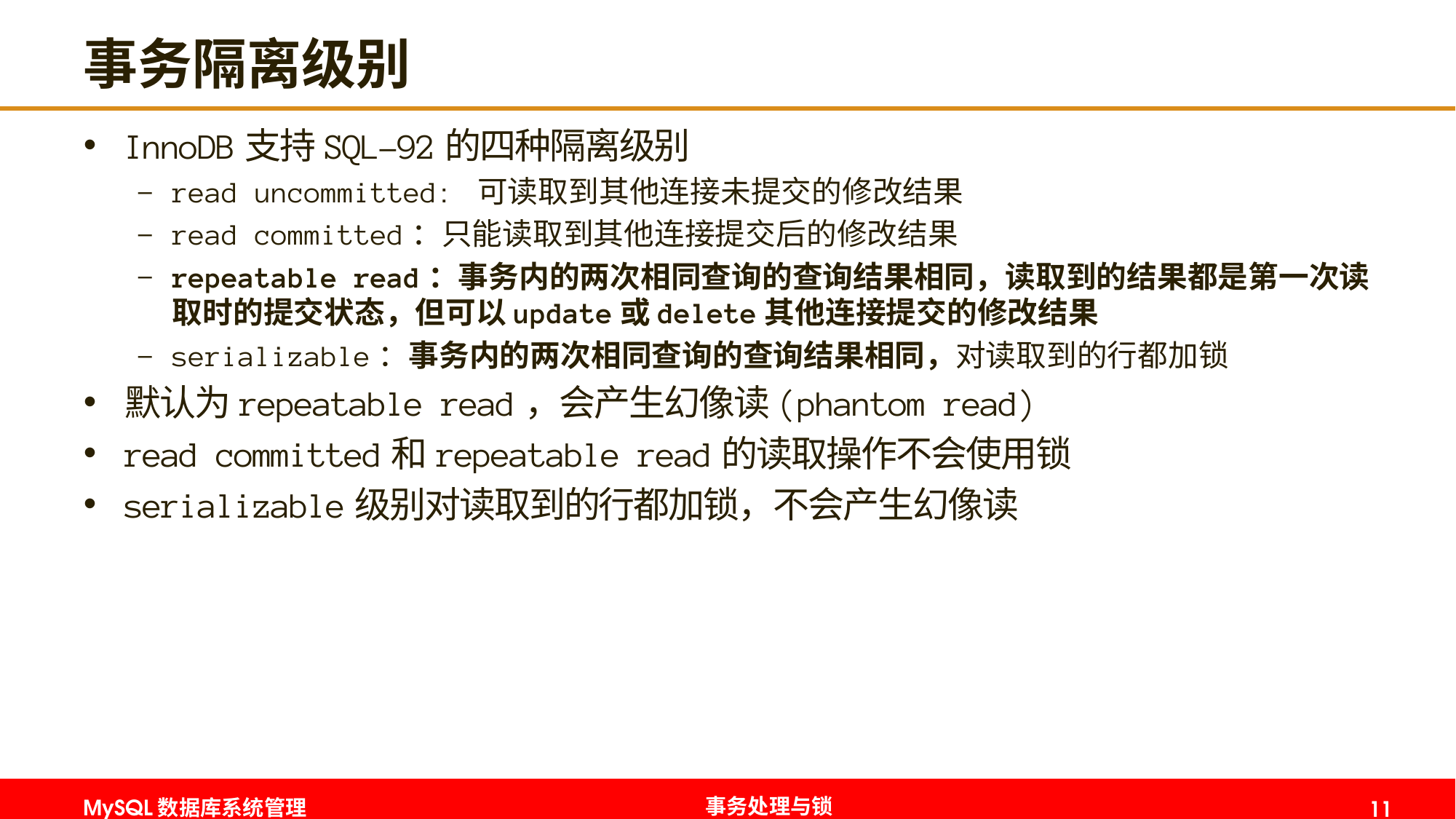

# 事务隔离级别
InnoDB支持SQL-92的四种隔离级别
read uncommitted: 可读取到其他连接未提交的修改结果
read committed：只能读取到其他连接提交后的修改结果
repeatable read：事务内的两次相同查询的查询结果相同，读取到的结果都是第一次读取时的提交状态，但可以update或delete其他连接提交的修改结果
serializable：事务内的两次相同查询的查询结果相同，对读取到的行都加锁
默认为repeatable read，会产生幻像读(phantom read)
read committed和repeatable read的读取操作不会使用锁
serializable级别对读取到的行都加锁，不会产生幻像读